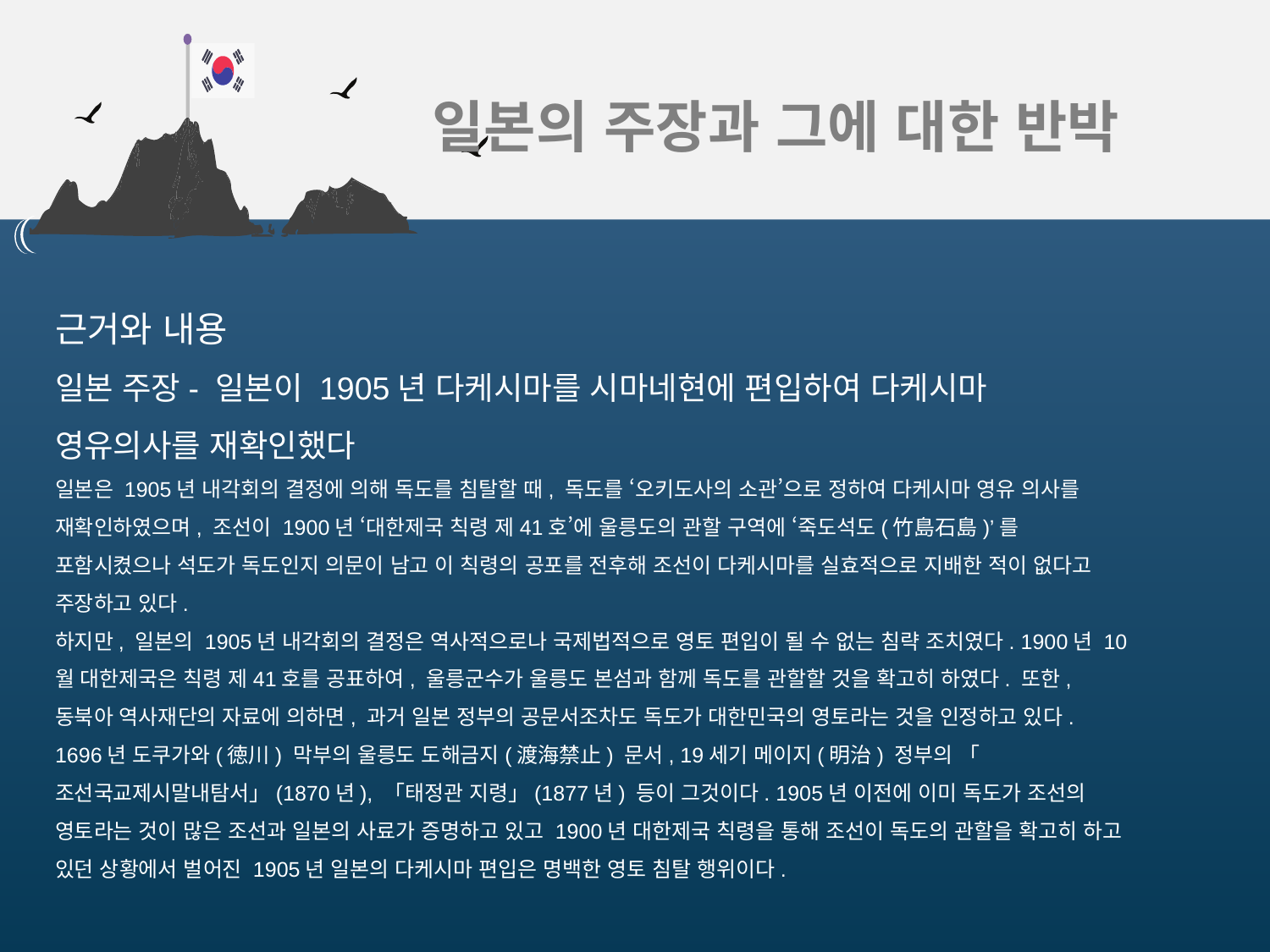

일본의 주장과 그에 대한 반박

근거와 내용
일본 주장- 일본이 1905년 다케시마를 시마네현에 편입하여 다케시마 영유의사를 재확인했다
일본은 1905년 내각회의 결정에 의해 독도를 침탈할 때, 독도를 ‘오키도사의 소관’으로 정하여 다케시마 영유 의사를 재확인하였으며, 조선이 1900년 ‘대한제국 칙령 제41호’에 울릉도의 관할 구역에 ‘죽도석도(竹島石島)’를 포함시켰으나 석도가 독도인지 의문이 남고 이 칙령의 공포를 전후해 조선이 다케시마를 실효적으로 지배한 적이 없다고 주장하고 있다.
하지만, 일본의 1905년 내각회의 결정은 역사적으로나 국제법적으로 영토 편입이 될 수 없는 침략 조치였다. 1900년 10월 대한제국은 칙령 제41호를 공표하여, 울릉군수가 울릉도 본섬과 함께 독도를 관할할 것을 확고히 하였다. 또한, 동북아 역사재단의 자료에 의하면, 과거 일본 정부의 공문서조차도 독도가 대한민국의 영토라는 것을 인정하고 있다.
1696년 도쿠가와(徳川) 막부의 울릉도 도해금지(渡海禁止) 문서, 19세기 메이지(明治) 정부의 「조선국교제시말내탐서」(1870년), 「태정관 지령」(1877년) 등이 그것이다. 1905년 이전에 이미 독도가 조선의 영토라는 것이 많은 조선과 일본의 사료가 증명하고 있고 1900년 대한제국 칙령을 통해 조선이 독도의 관할을 확고히 하고 있던 상황에서 벌어진 1905년 일본의 다케시마 편입은 명백한 영토 침탈 행위이다.

태정관지령  http://cafe.naver.com/dokdostudy.cafe?iframe_url=/ArticleRead.nhn%3Farticleid=50&

.